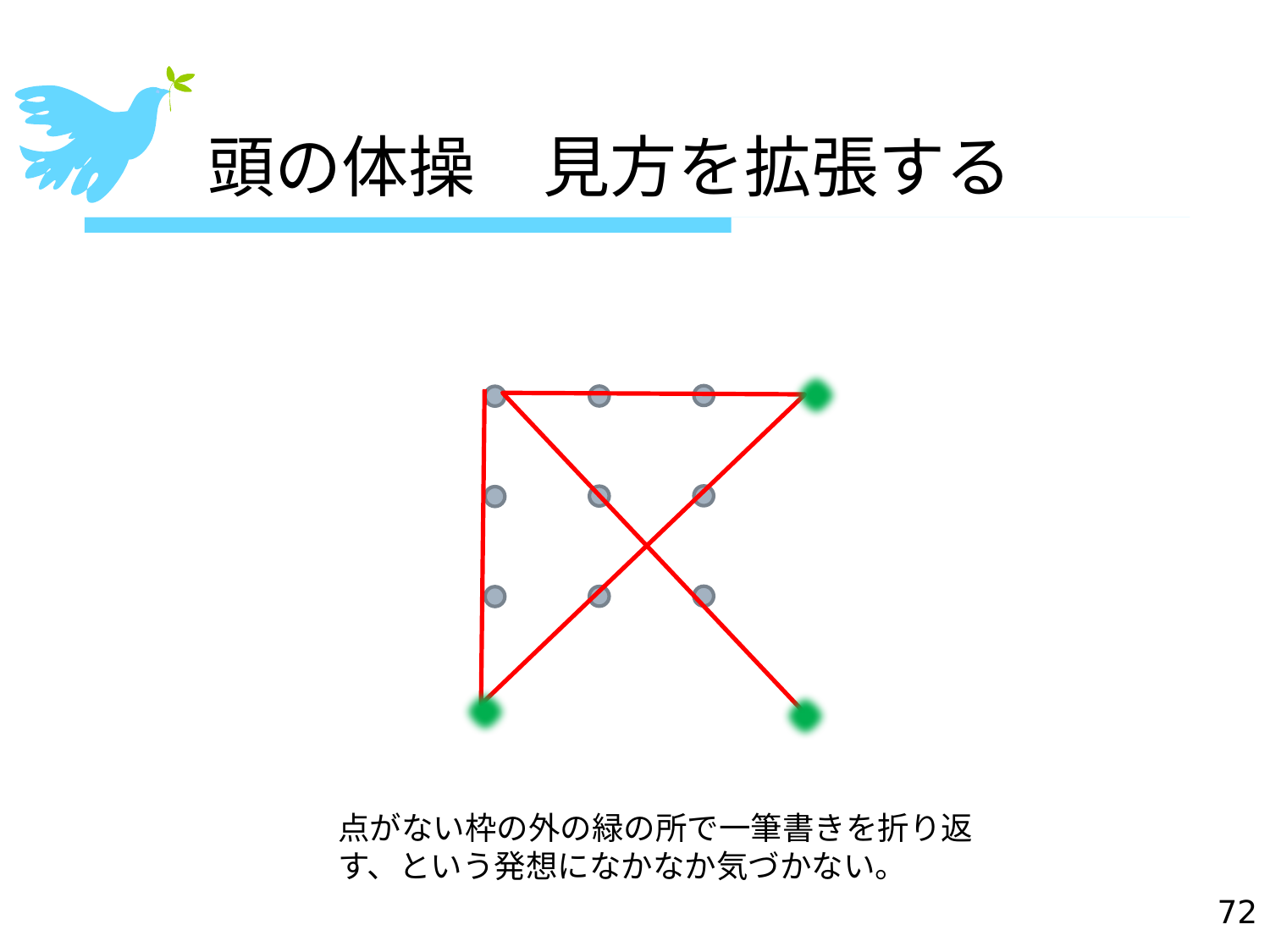

# 頭の体操　見方を拡張する

点がない枠の外の緑の所で一筆書きを折り返す、という発想になかなか気づかない。
72